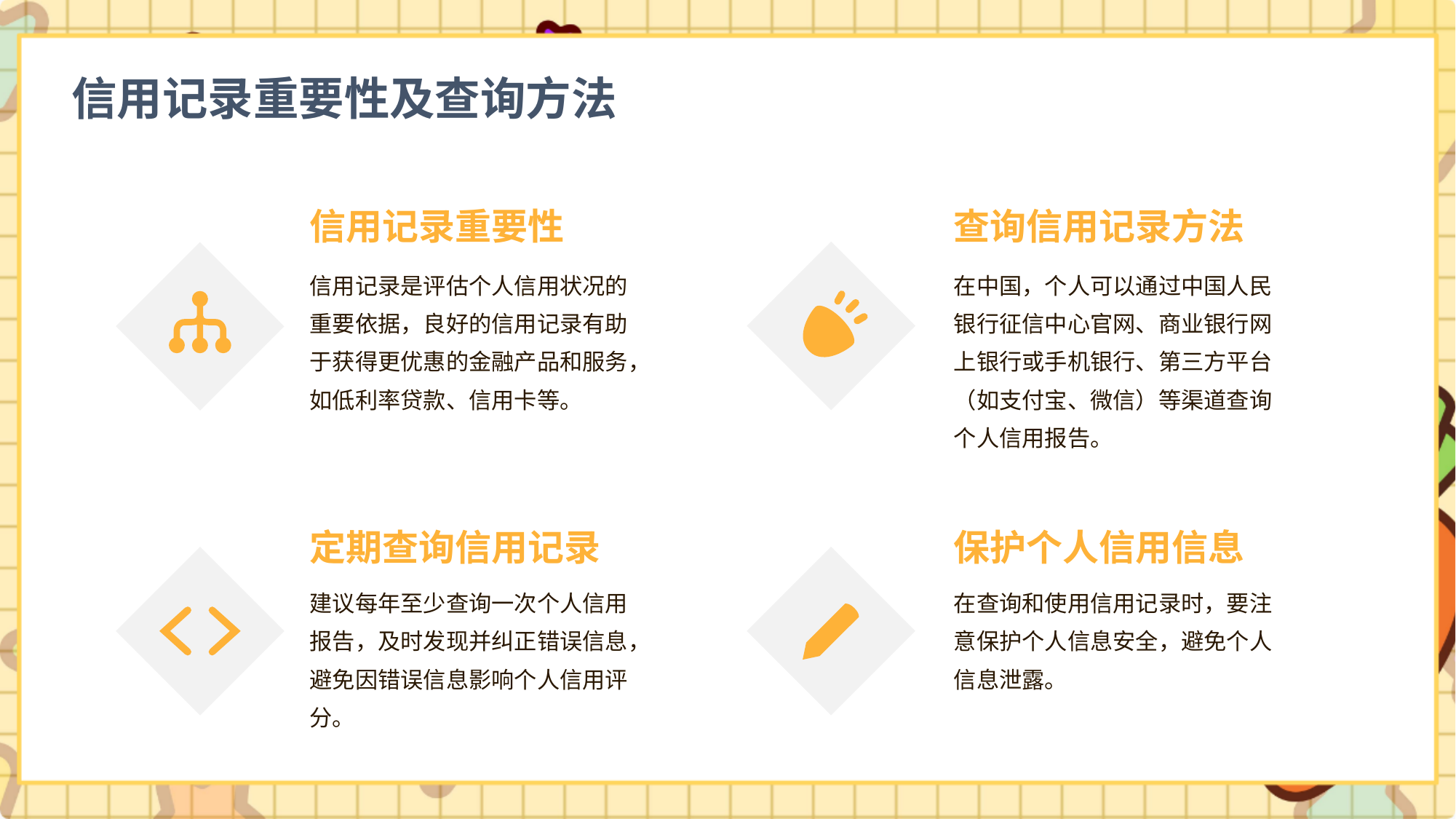

信用记录重要性及查询方法
信用记录重要性
查询信用记录方法
信用记录是评估个人信用状况的重要依据，良好的信用记录有助于获得更优惠的金融产品和服务，如低利率贷款、信用卡等。
在中国，个人可以通过中国人民银行征信中心官网、商业银行网上银行或手机银行、第三方平台（如支付宝、微信）等渠道查询个人信用报告。

定期查询信用记录
保护个人信用信息

建议每年至少查询一次个人信用报告，及时发现并纠正错误信息，避免因错误信息影响个人信用评分。
在查询和使用信用记录时，要注意保护个人信息安全，避免个人信息泄露。